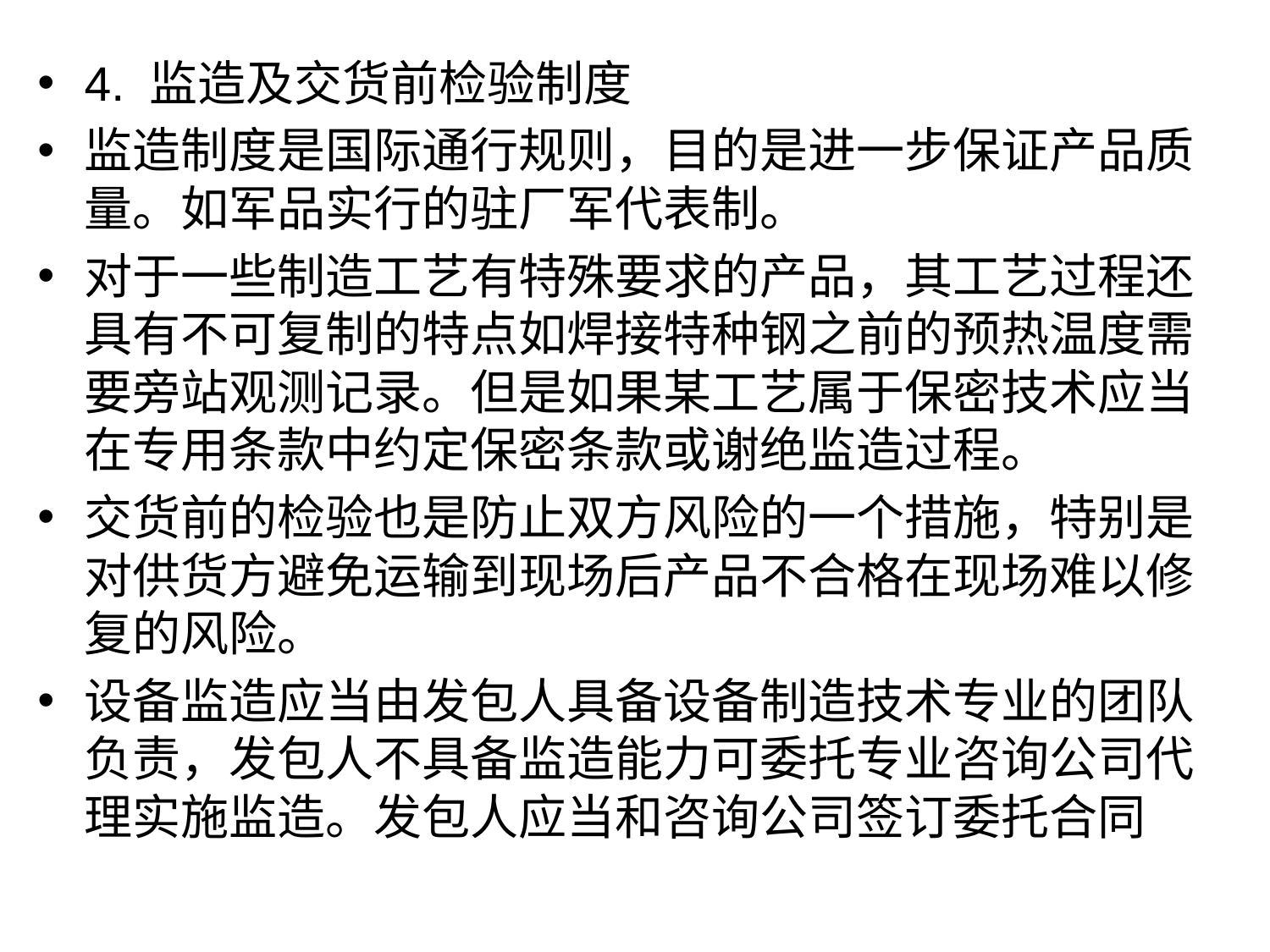

4. 监造及交货前检验制度
监造制度是国际通行规则，目的是进一步保证产品质量。如军品实行的驻厂军代表制。
对于一些制造工艺有特殊要求的产品，其工艺过程还具有不可复制的特点如焊接特种钢之前的预热温度需要旁站观测记录。但是如果某工艺属于保密技术应当在专用条款中约定保密条款或谢绝监造过程。
交货前的检验也是防止双方风险的一个措施，特别是对供货方避免运输到现场后产品不合格在现场难以修复的风险。
设备监造应当由发包人具备设备制造技术专业的团队负责，发包人不具备监造能力可委托专业咨询公司代理实施监造。发包人应当和咨询公司签订委托合同